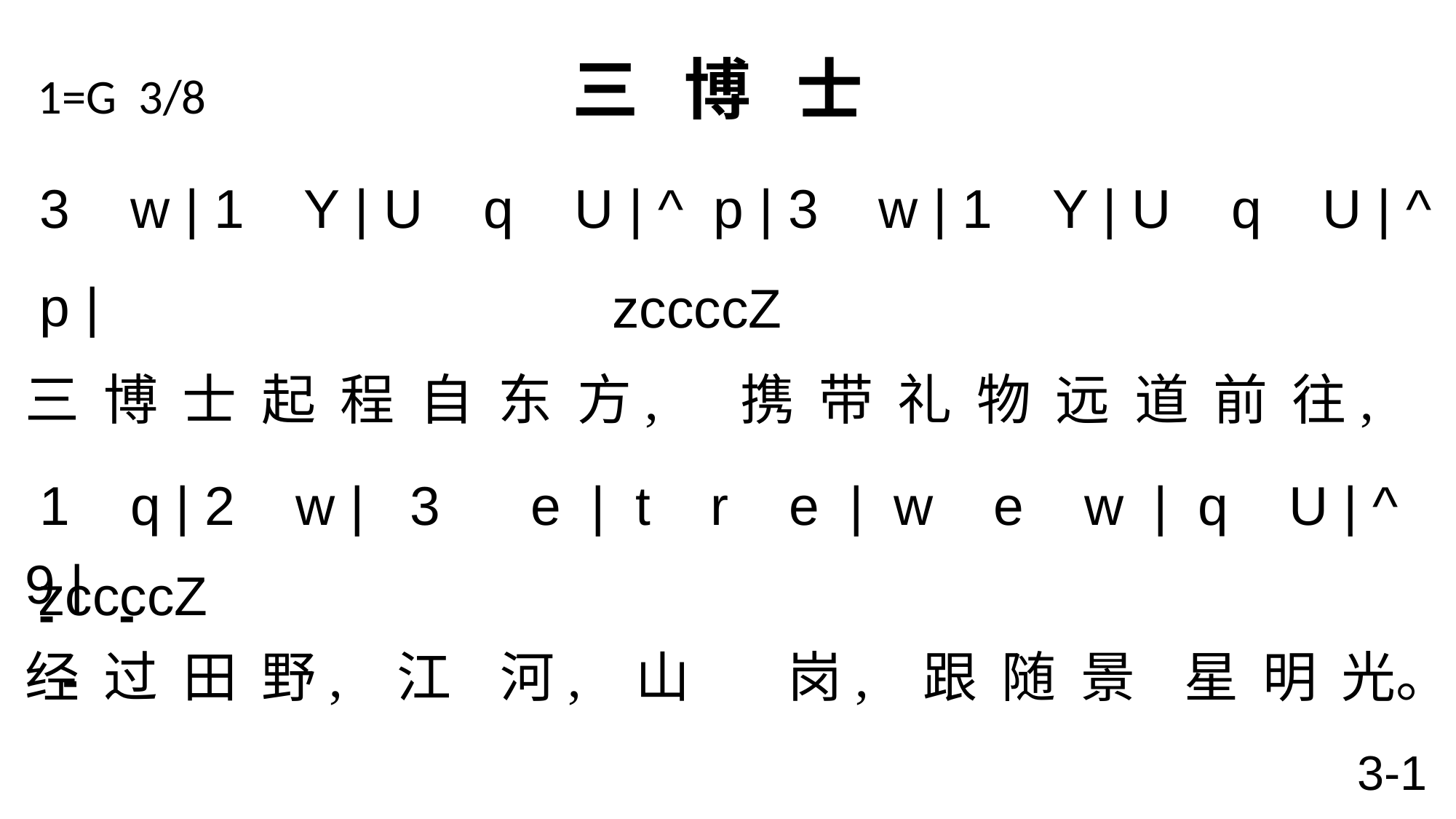

1=G  3/8                                    三   博   士
 3    w | 1    Y | U    q    U | ^  p | 3    w | 1    Y | U    q    U | ^  p |
三  博  士  起  程  自  东  方,     携  带  礼  物  远  道  前  往,
 1    q | 2    w |   3      e  |  t    r    e  |  w    e    w  |  q    U | ^  9 |
经  过  田  野,   江    河,   山        岗,   跟  随  景    星  明  光。
 &    w | 1    q | 1    T | 1    Y | 1  p | 1    q | 1    T | 1    Y | 1  p |
啊,       奇  妙  星  夜  放  辉  煌,     发  出  灿  烂  大  光  芒,
 1    q | 2    e | 4    e | 2    e  |  1    q  |  1    T  |  1    Y  |  1  9   \
带  领  我  们  步  向  西  方,   直  到    见  主    完  全    光。
 zccccZ
  zccccZ
 -     -                                                                                               -
3-1